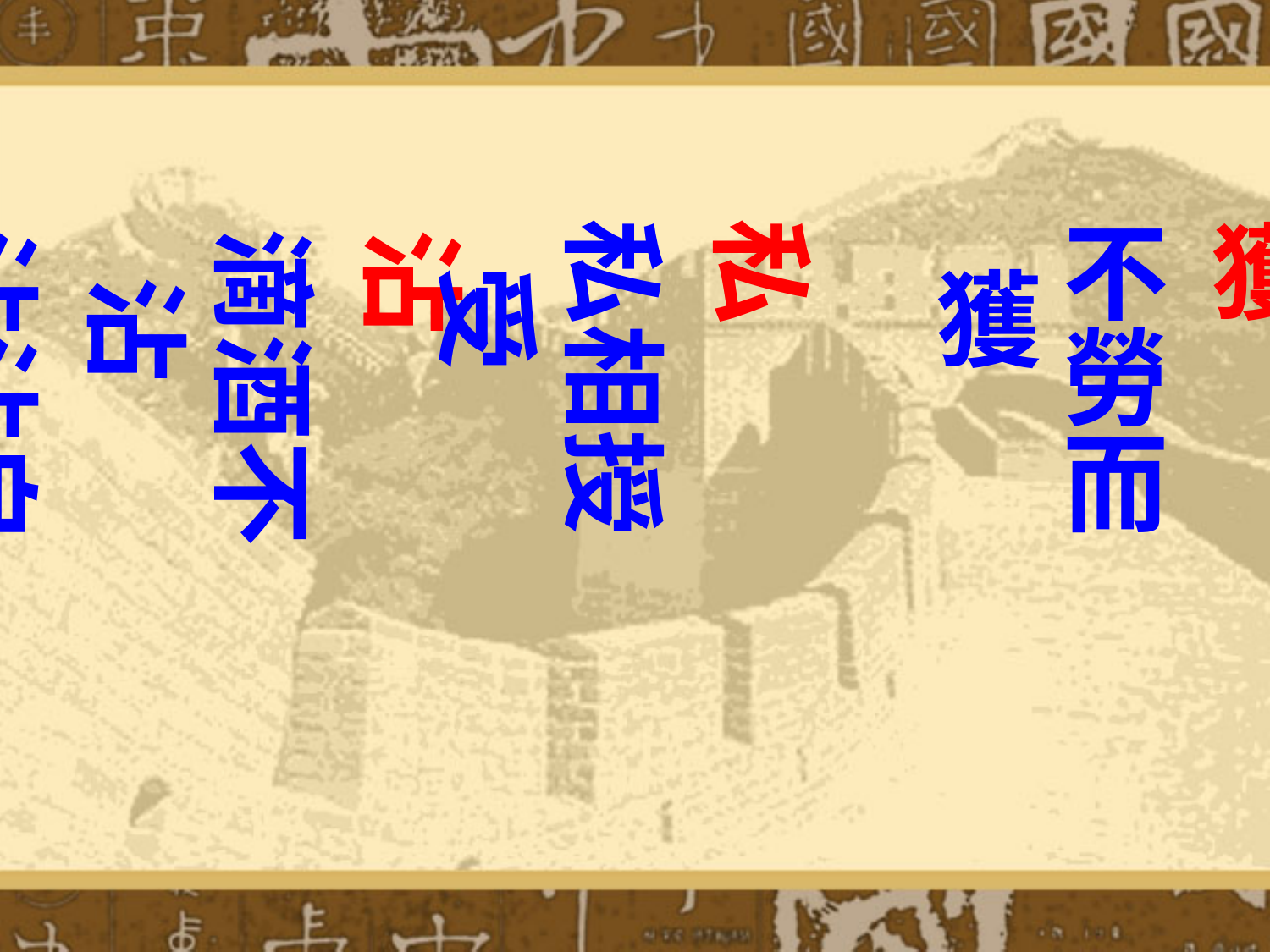

私
私相授受
獲
不勞而獲
沾
滴酒不沾
沾沾自喜